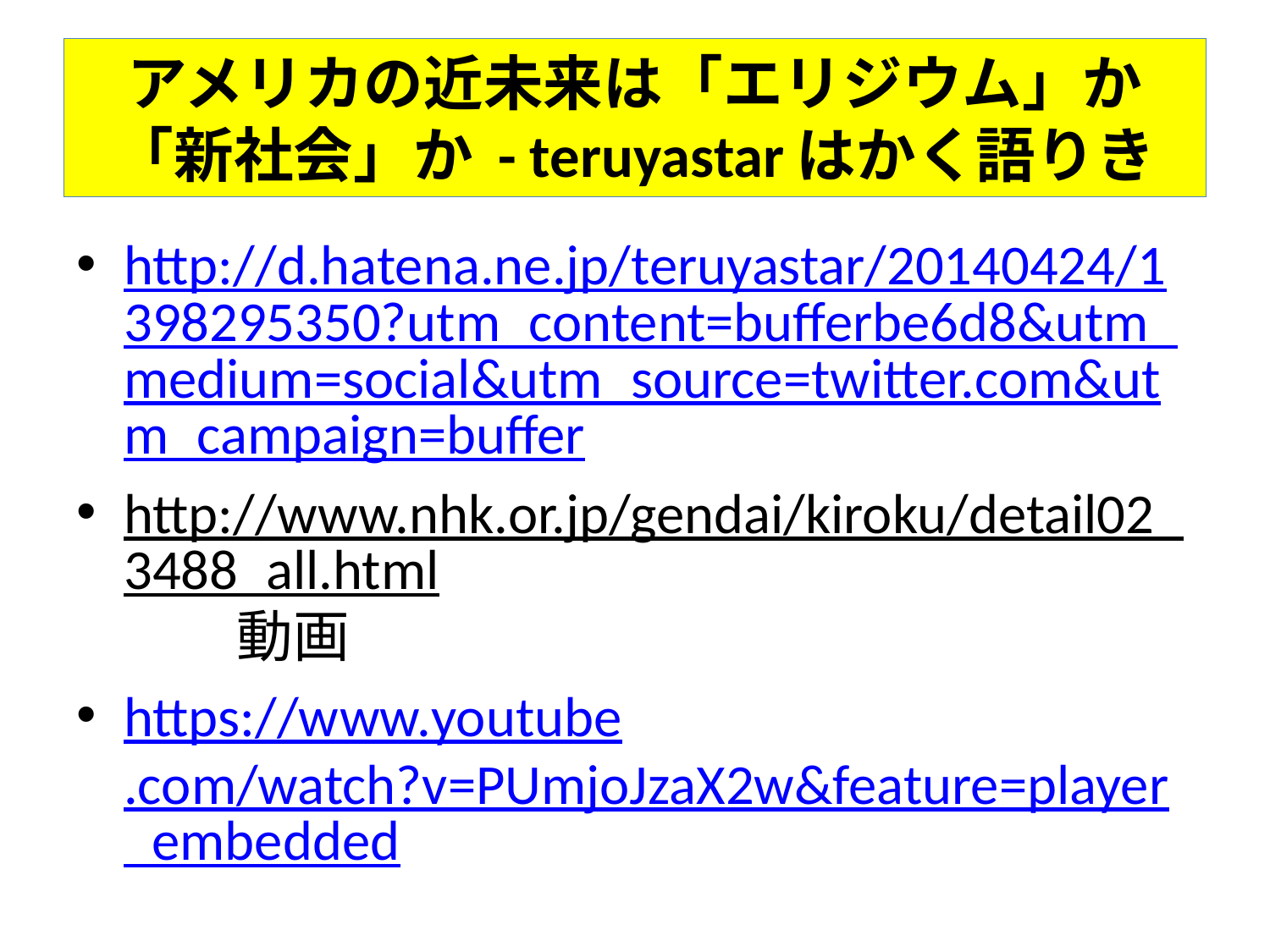

# アメリカの近未来は「エリジウム」か「新社会」か - teruyastarはかく語りき
http://d.hatena.ne.jp/teruyastar/20140424/1398295350?utm_content=bufferbe6d8&utm_medium=social&utm_source=twitter.com&utm_campaign=buffer
http://www.nhk.or.jp/gendai/kiroku/detail02_3488_all.html　　動画
https://www.youtube.com/watch?v=PUmjoJzaX2w&feature=player_embedded